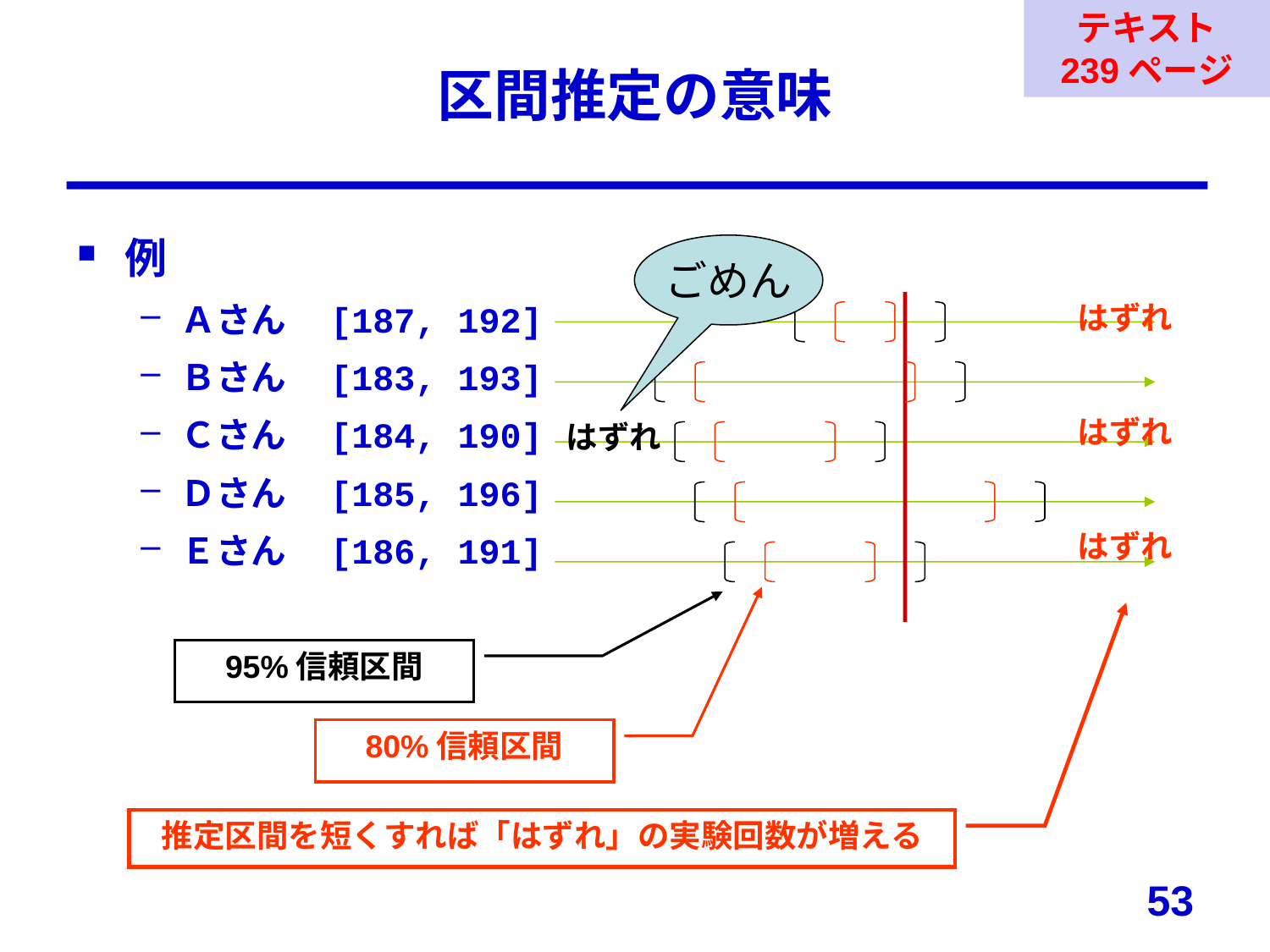

テキスト
239ページ
# 区間推定の意味
例
Ａさん　[187, 192]
Ｂさん　[183, 193]
Ｃさん　[184, 190]
Ｄさん　[185, 196]
Ｅさん　[186, 191]

ごめん

はずれ

はずれ

はずれ

はずれ

95%信頼区間
80%信頼区間
推定区間を短くすれば「はずれ」の実験回数が増える
53